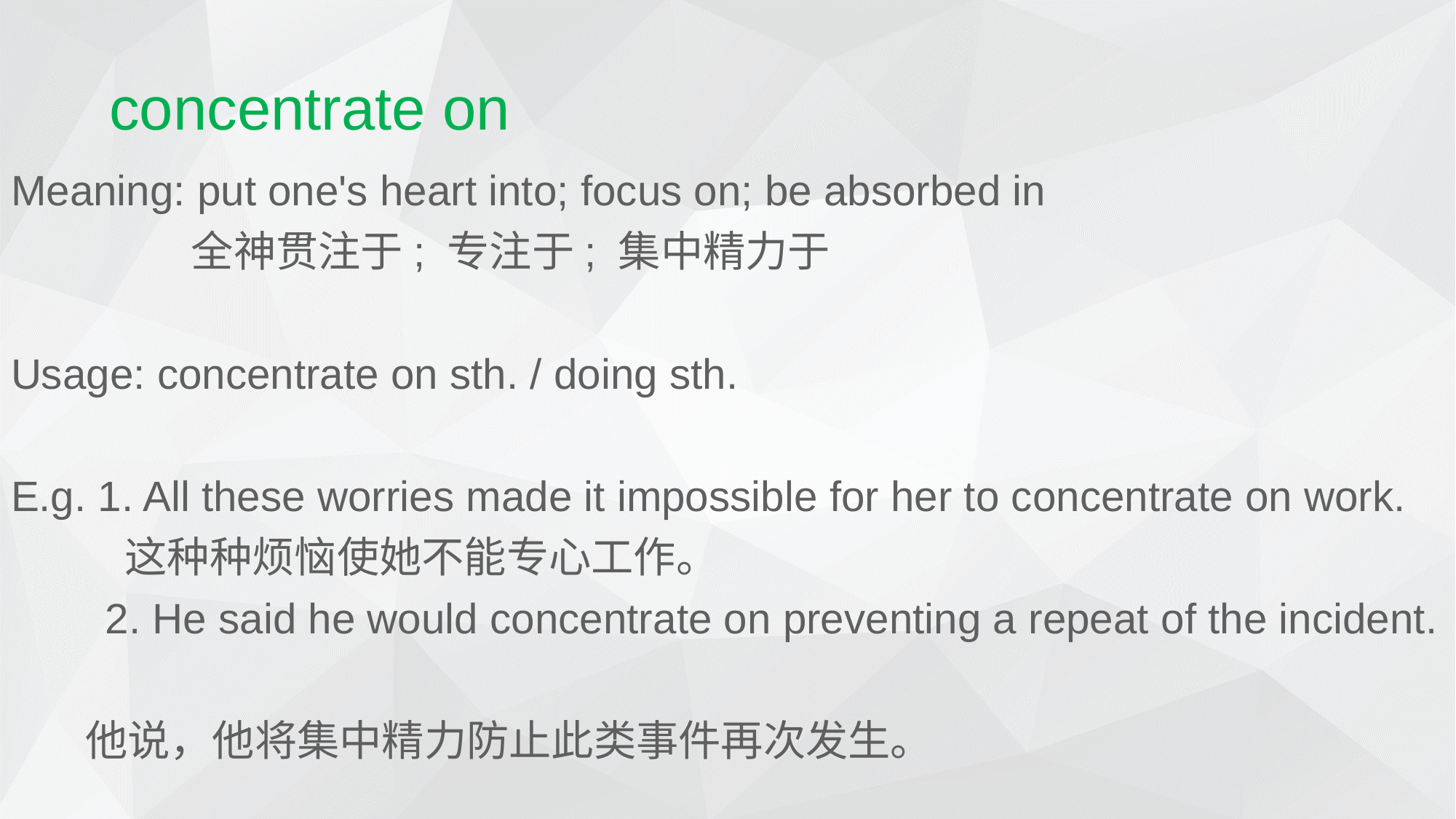

# concentrate on
Meaning: put one's heart into; focus on; be absorbed in
                  全神贯注于; 专注于; 集中精力于

Usage: concentrate on sth. / doing sth.

E.g. 1. All these worries made it impossible for her to concentrate on work.
           这种种烦恼使她不能专心工作。
        2. He said he would concentrate on preventing a repeat of the incident.
        他说，他将集中精力防止此类事件再次发生。